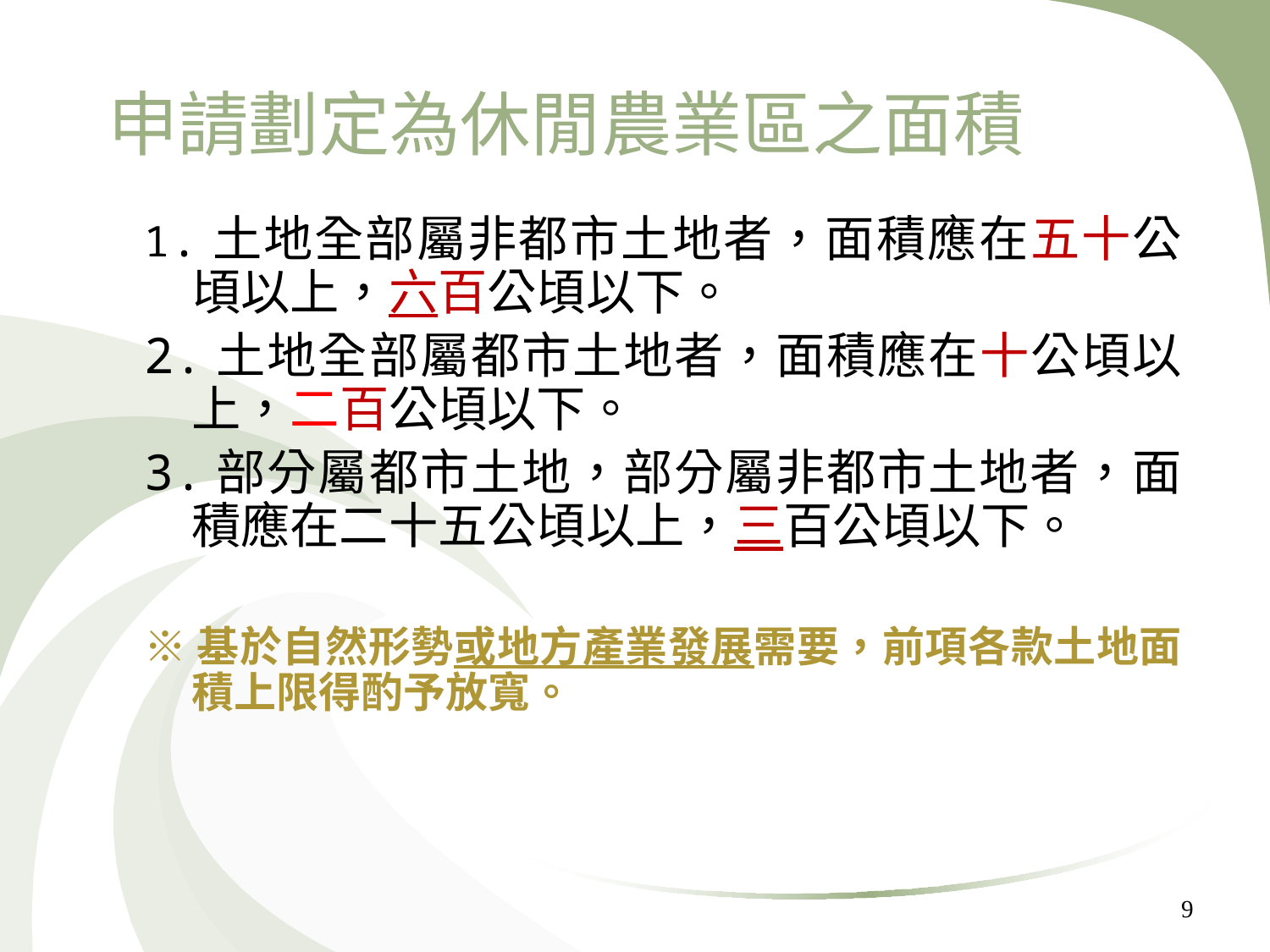

申請劃定為休閒農業區之面積
1.土地全部屬非都市土地者，面積應在五十公頃以上，六百公頃以下。
2.土地全部屬都市土地者，面積應在十公頃以上，二百公頃以下。
3.部分屬都市土地，部分屬非都市土地者，面積應在二十五公頃以上，三百公頃以下。

※基於自然形勢或地方產業發展需要，前項各款土地面積上限得酌予放寬。

9